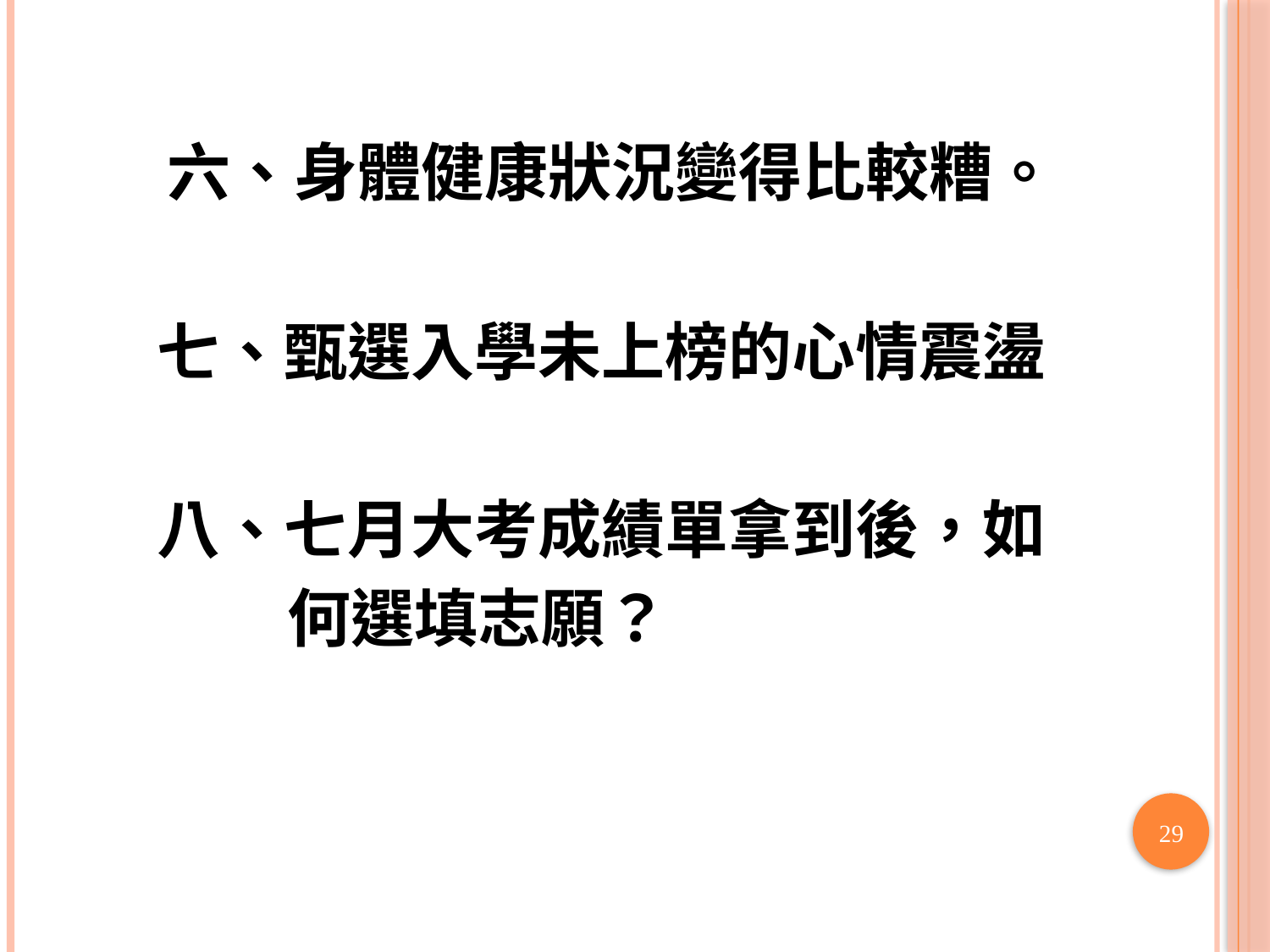

六、身體健康狀況變得比較糟。
七、甄選入學未上榜的心情震盪

八、七月大考成績單拿到後，如
        何選填志願？
29